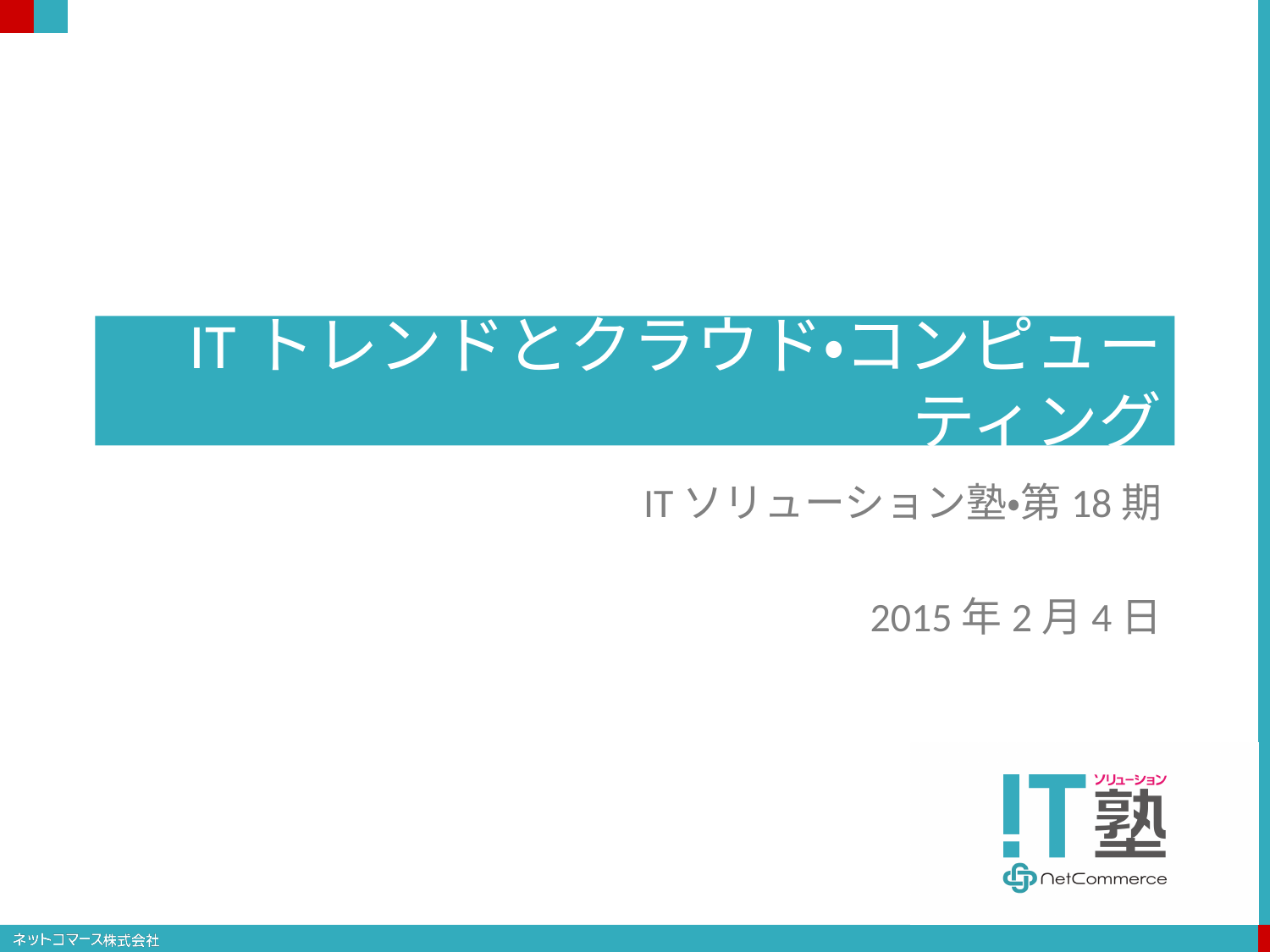

# ITトレンドとクラウド・コンピューティング
ITソリューション塾・第18期

2015年2月4日